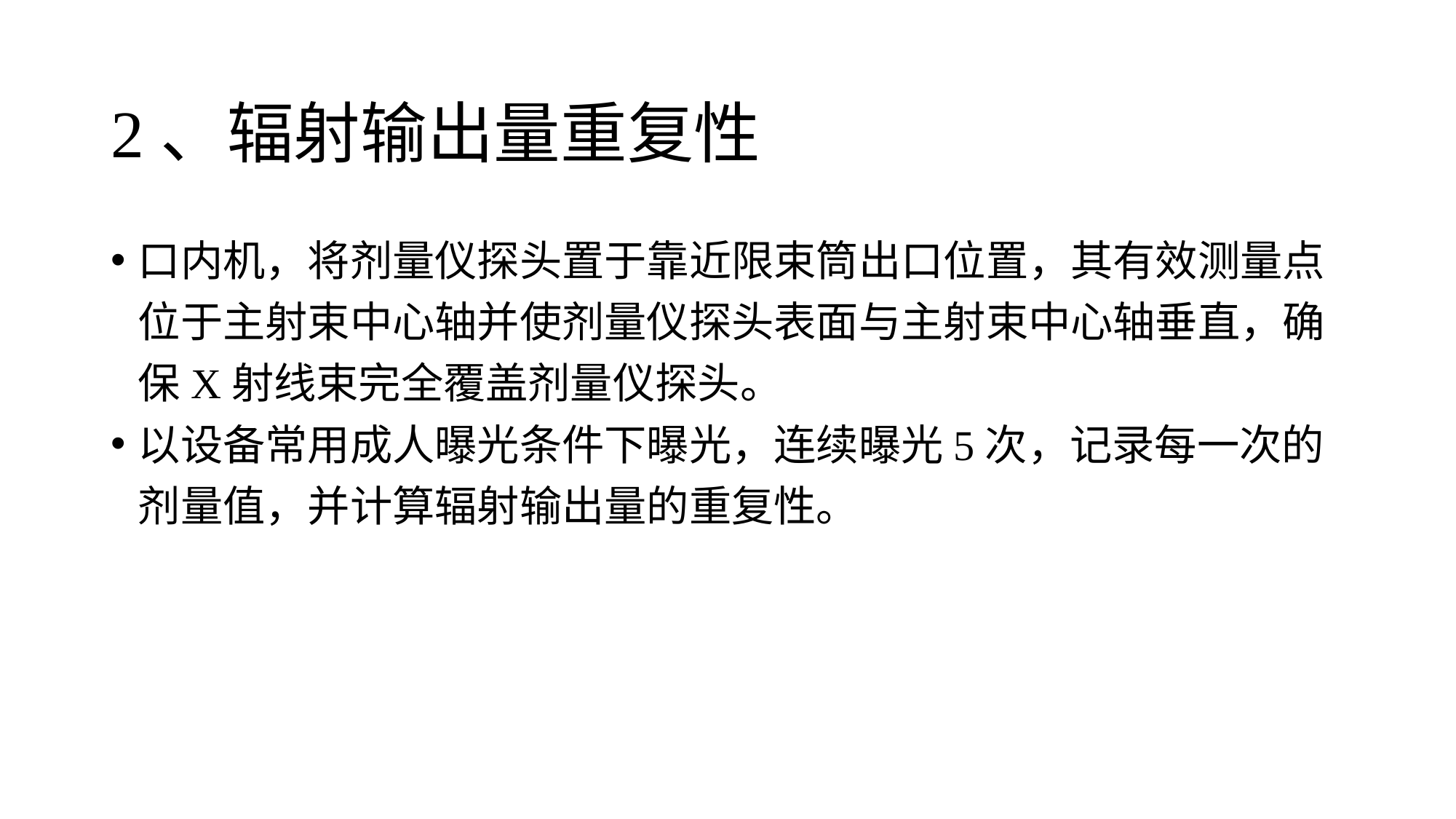

# 2、辐射输出量重复性
口内机，将剂量仪探头置于靠近限束筒出口位置，其有效测量点位于主射束中心轴并使剂量仪探头表面与主射束中心轴垂直，确保X射线束完全覆盖剂量仪探头。
以设备常用成人曝光条件下曝光，连续曝光5次，记录每一次的剂量值，并计算辐射输出量的重复性。